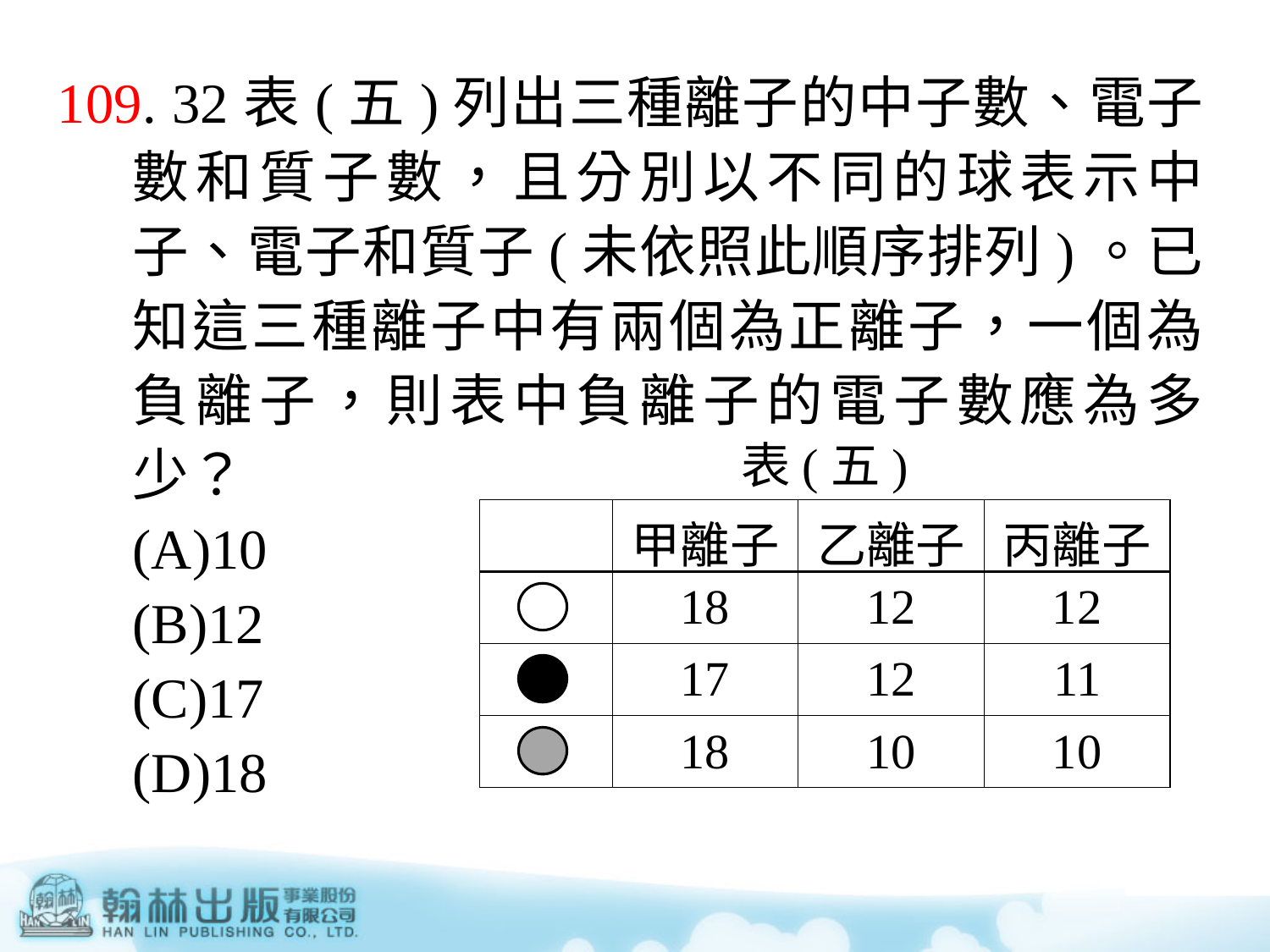

109. 32表(五)列出三種離子的中子數、電子數和質子數，且分別以不同的球表示中子、電子和質子(未依照此順序排列)。已知這三種離子中有兩個為正離子，一個為負離子，則表中負離子的電子數應為多少？
	(A)10
	(B)12
	(C)17
	(D)18
表(五)
|  | 甲離子 | 乙離子 | 丙離子 |
| --- | --- | --- | --- |
|  | 18 | 12 | 12 |
|  | 17 | 12 | 11 |
|  | 18 | 10 | 10 |